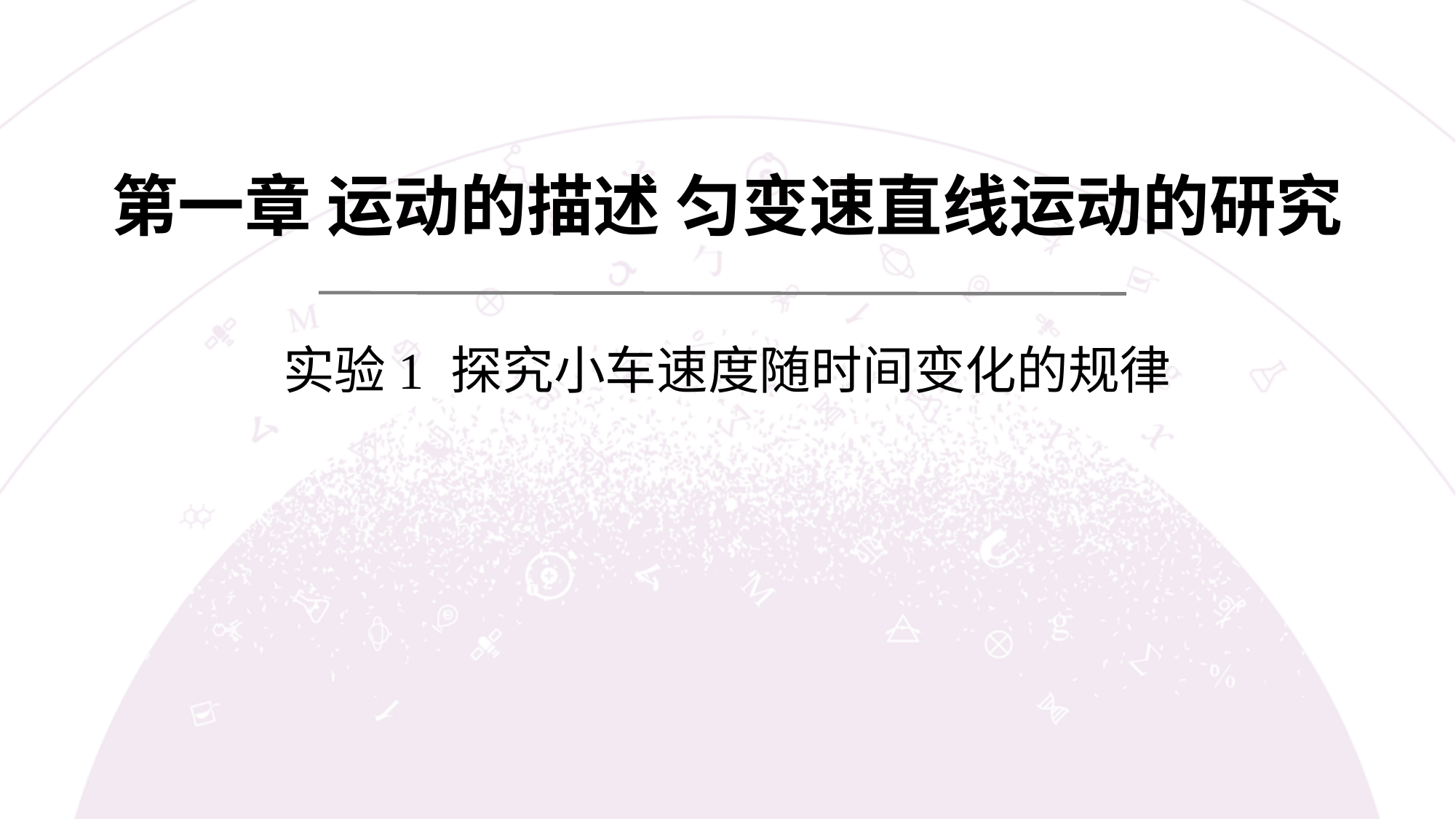

第一章 运动的描述 匀变速直线运动的研究

实验1 探究小车速度随时间变化的规律